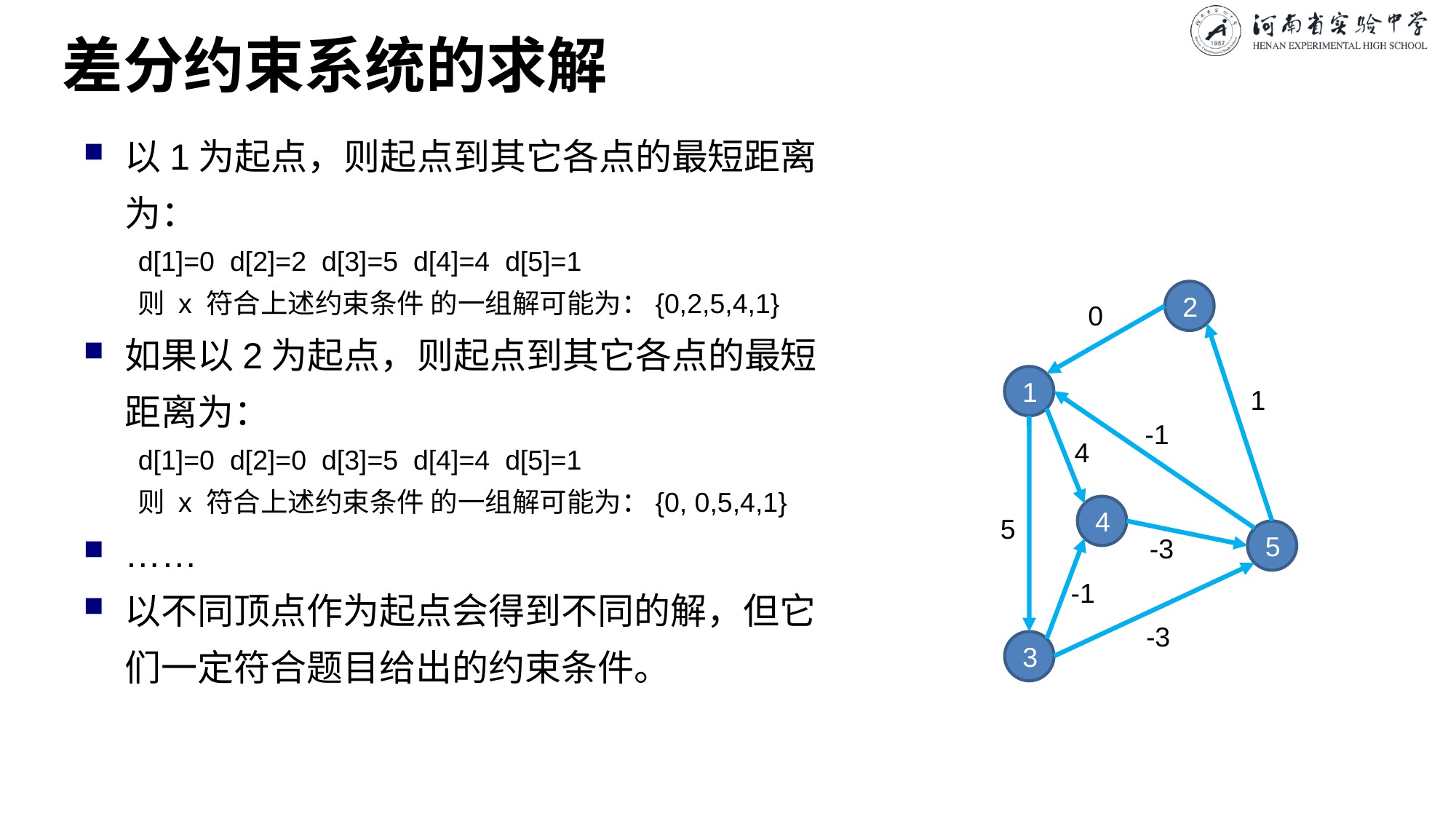

# 差分约束系统的求解
以1为起点，则起点到其它各点的最短距离为：
d[1]=0  d[2]=2  d[3]=5  d[4]=4  d[5]=1
则 x 符合上述约束条件 的一组解可能为：{0,2,5,4,1}
如果以2为起点，则起点到其它各点的最短距离为：
d[1]=0  d[2]=0  d[3]=5  d[4]=4  d[5]=1
则 x 符合上述约束条件 的一组解可能为：{0, 0,5,4,1}
……
以不同顶点作为起点会得到不同的解，但它们一定符合题目给出的约束条件。
2
0
1
1
-1
4
4
5
5
-3
-1
-3
3